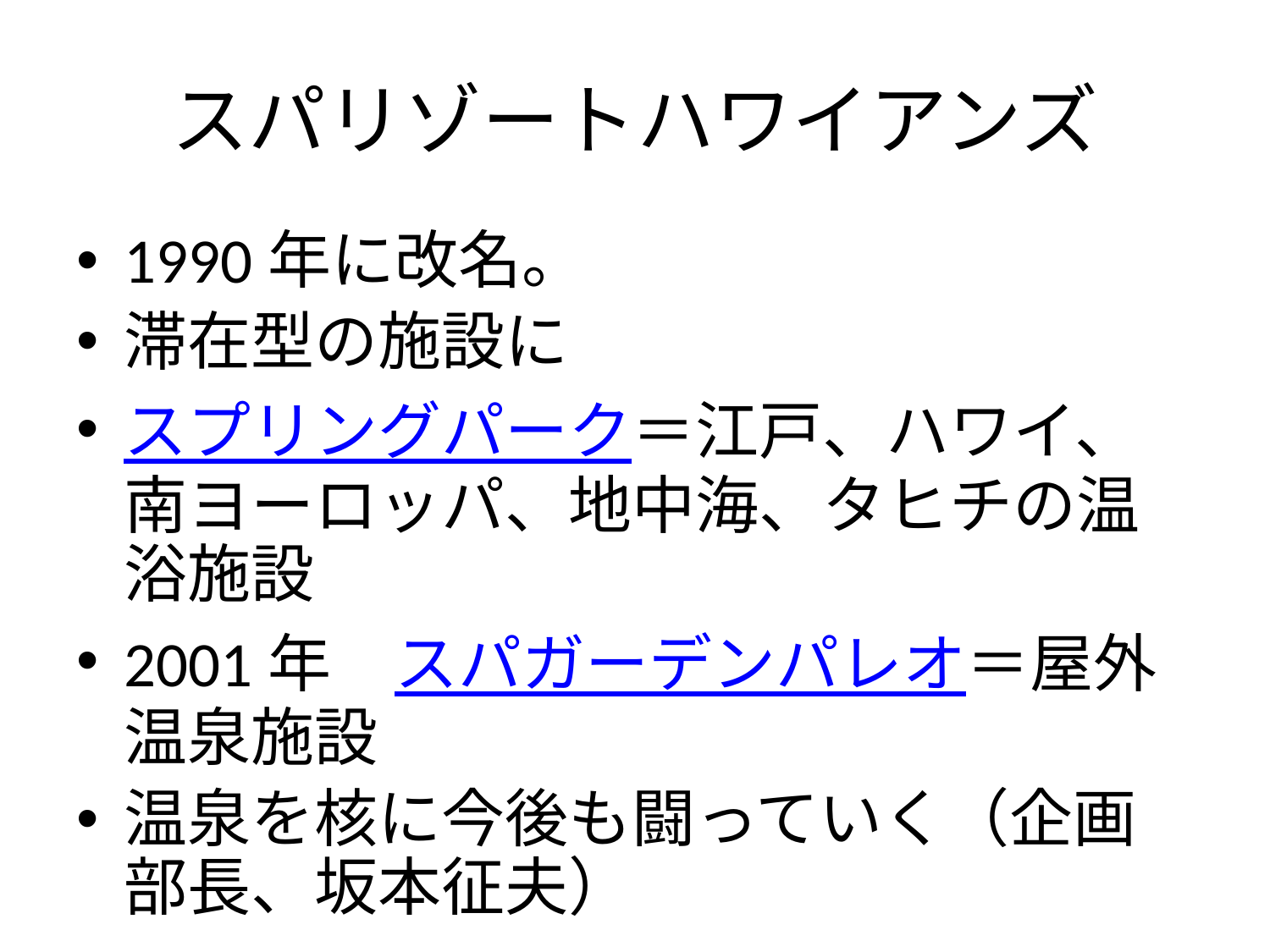

# スパリゾートハワイアンズ
1990年に改名。
滞在型の施設に
スプリングパーク＝江戸、ハワイ、南ヨーロッパ、地中海、タヒチの温浴施設
2001年　スパガーデンパレオ＝屋外温泉施設
温泉を核に今後も闘っていく（企画部長、坂本征夫）